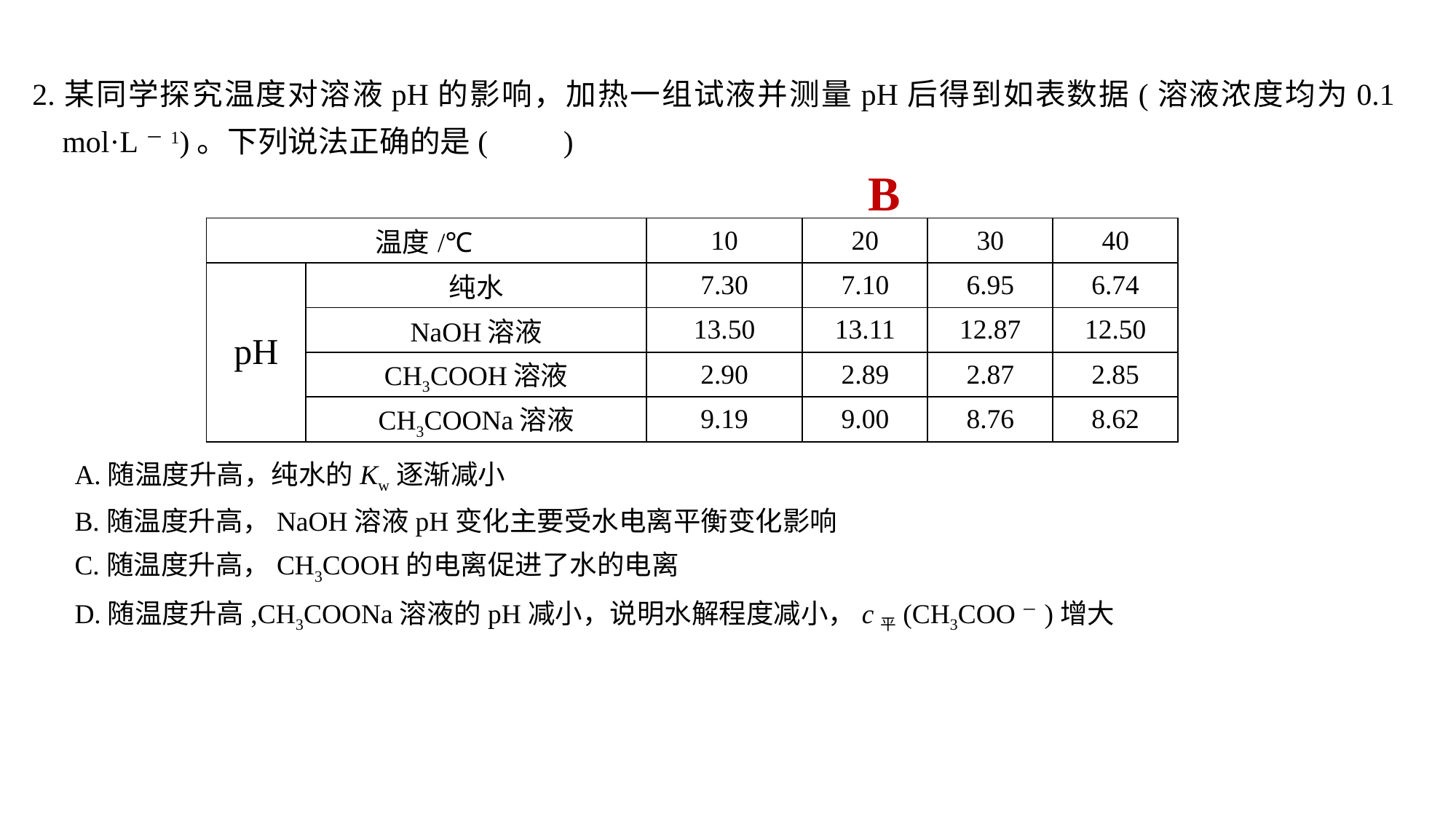

2.某同学探究温度对溶液pH的影响，加热一组试液并测量pH后得到如表数据(溶液浓度均为0.1 mol·L－1)。下列说法正确的是(　　)
B
| 温度/℃ |  | 10 | 20 | 30 | 40 |
| --- | --- | --- | --- | --- | --- |
| pH | 纯水 | 7.30 | 7.10 | 6.95 | 6.74 |
|  | NaOH溶液 | 13.50 | 13.11 | 12.87 | 12.50 |
|  | CH3COOH溶液 | 2.90 | 2.89 | 2.87 | 2.85 |
|  | CH3COONa溶液 | 9.19 | 9.00 | 8.76 | 8.62 |
A.随温度升高，纯水的Kw逐渐减小
B.随温度升高，NaOH溶液pH变化主要受水电离平衡变化影响
C.随温度升高，CH3COOH的电离促进了水的电离
D.随温度升高,CH3COONa溶液的pH减小，说明水解程度减小，c平(CH3COO－)增大